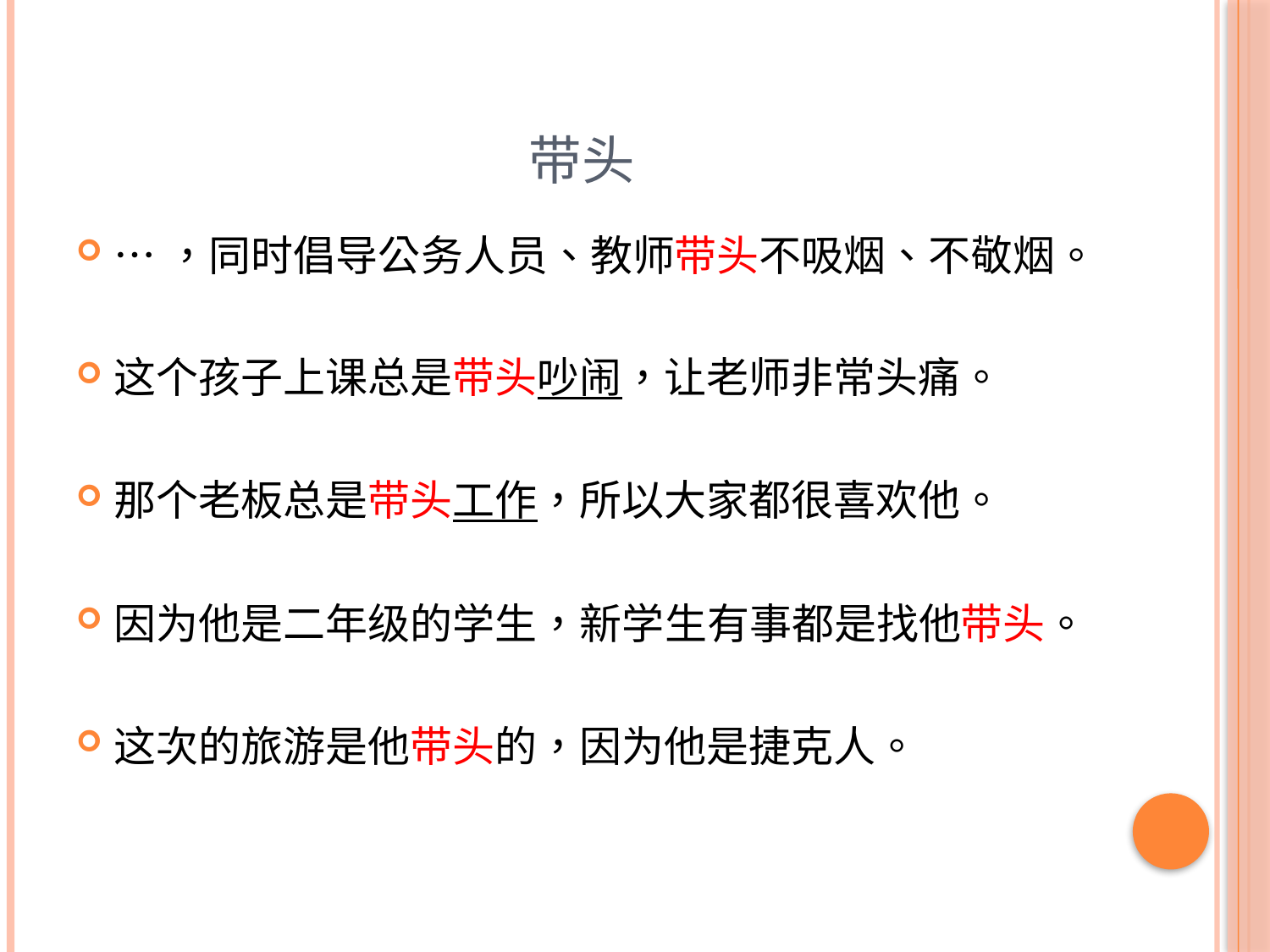

# 带头
…，同时倡导公务人员、教师带头不吸烟、不敬烟。

这个孩子上课总是带头吵闹，让老师非常头痛。

那个老板总是带头工作，所以大家都很喜欢他。

因为他是二年级的学生，新学生有事都是找他带头。

这次的旅游是他带头的，因为他是捷克人。